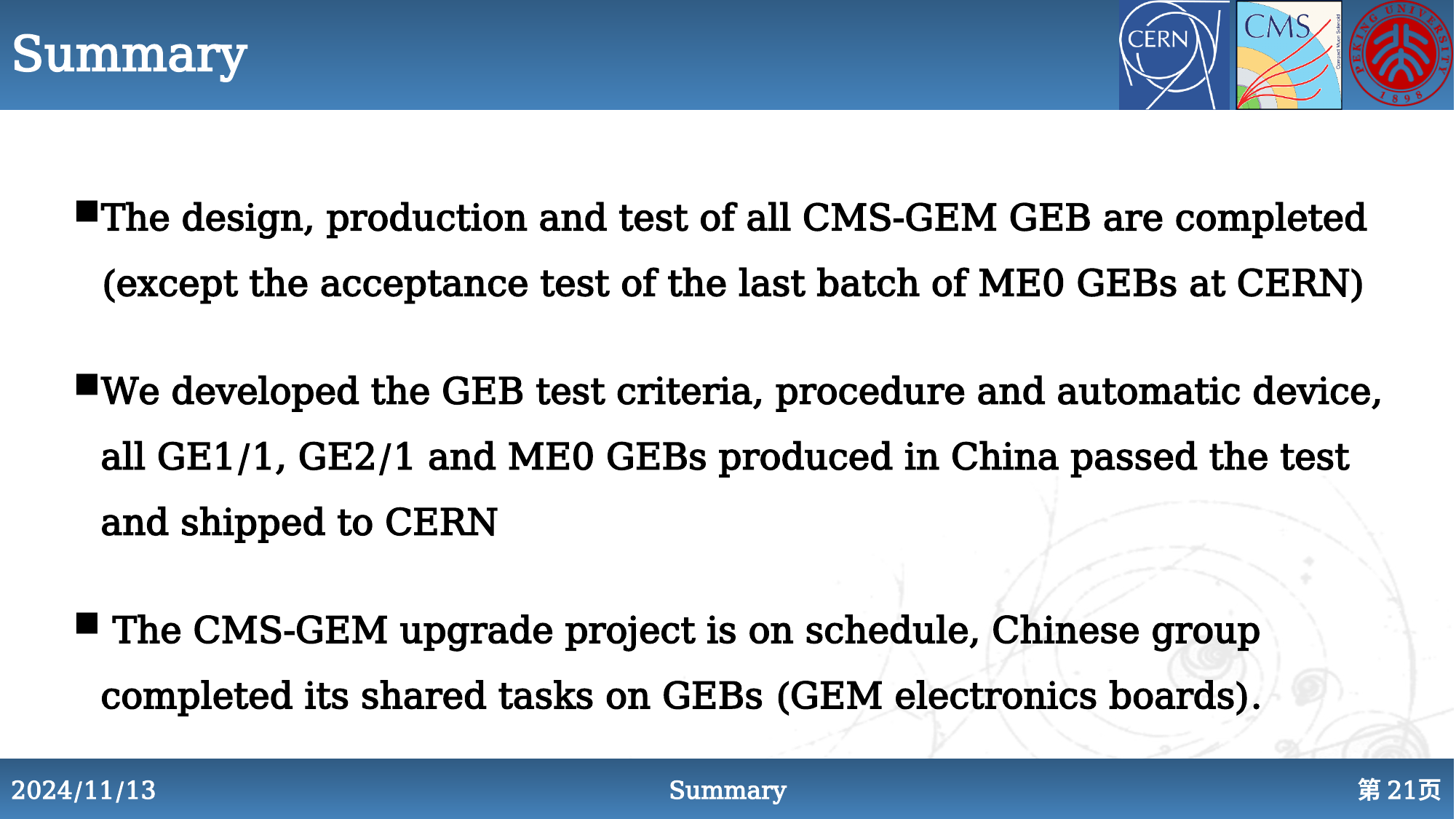

# Summary
The design, production and test of all CMS-GEM GEB are completed (except the acceptance test of the last batch of ME0 GEBs at CERN)
We developed the GEB test criteria, procedure and automatic device, all GE1/1, GE2/1 and ME0 GEBs produced in China passed the test and shipped to CERN
 The CMS-GEM upgrade project is on schedule, Chinese group completed its shared tasks on GEBs (GEM electronics boards).
2024/11/13
Summary
第21页